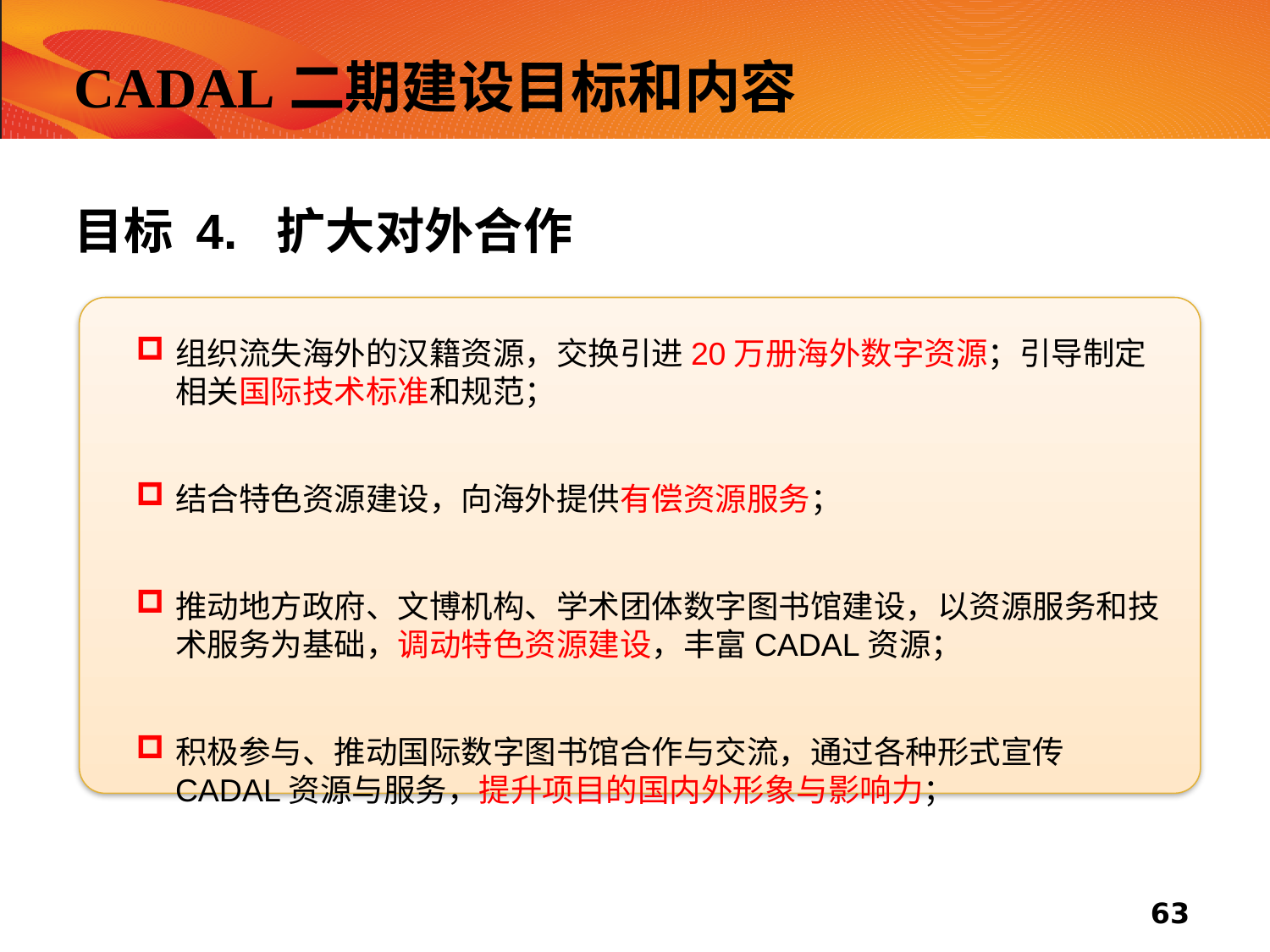

# CADAL二期建设目标和内容
目标 4.  扩大对外合作

组织流失海外的汉籍资源，交换引进20万册海外数字资源；引导制定相关国际技术标准和规范；

结合特色资源建设，向海外提供有偿资源服务；

推动地方政府、文博机构、学术团体数字图书馆建设，以资源服务和技术服务为基础，调动特色资源建设，丰富CADAL资源；

积极参与、推动国际数字图书馆合作与交流，通过各种形式宣传CADAL资源与服务，提升项目的国内外形象与影响力；